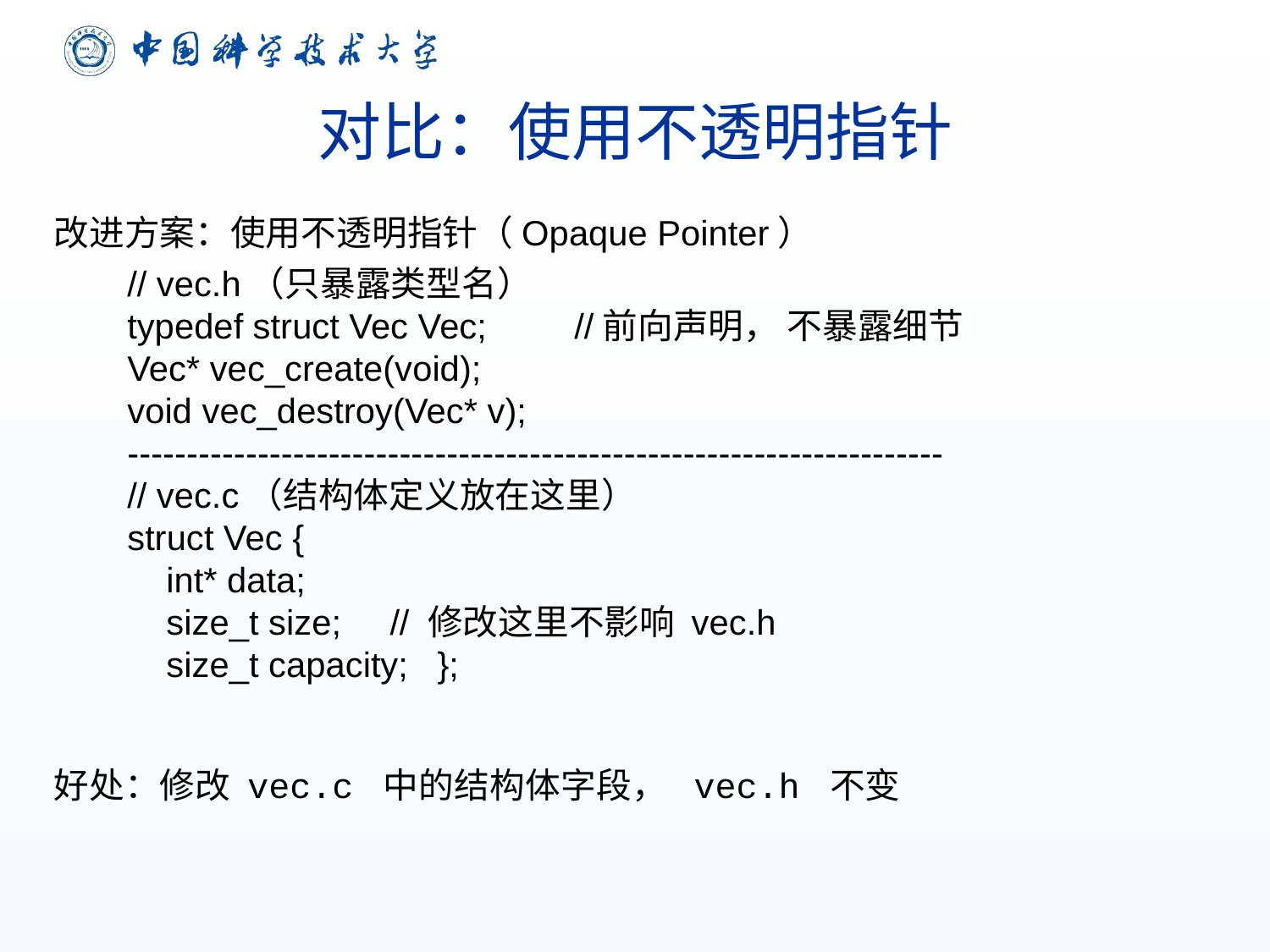

# 对比：使用不透明指针
改进方案：使用不透明指针（Opaque Pointer）

好处：修改 vec.c 中的结构体字段，  vec.h 不变

// vec.h（只暴露类型名）
typedef struct Vec Vec;         //前向声明， 不暴露细节
Vec* vec_create(void);
void vec_destroy(Vec* v);
---------------------------------------------------------------------
// vec.c（结构体定义放在这里）
struct Vec {
    int* data;
    size_t size;     // 修改这里不影响 vec.h
    size_t capacity;   };